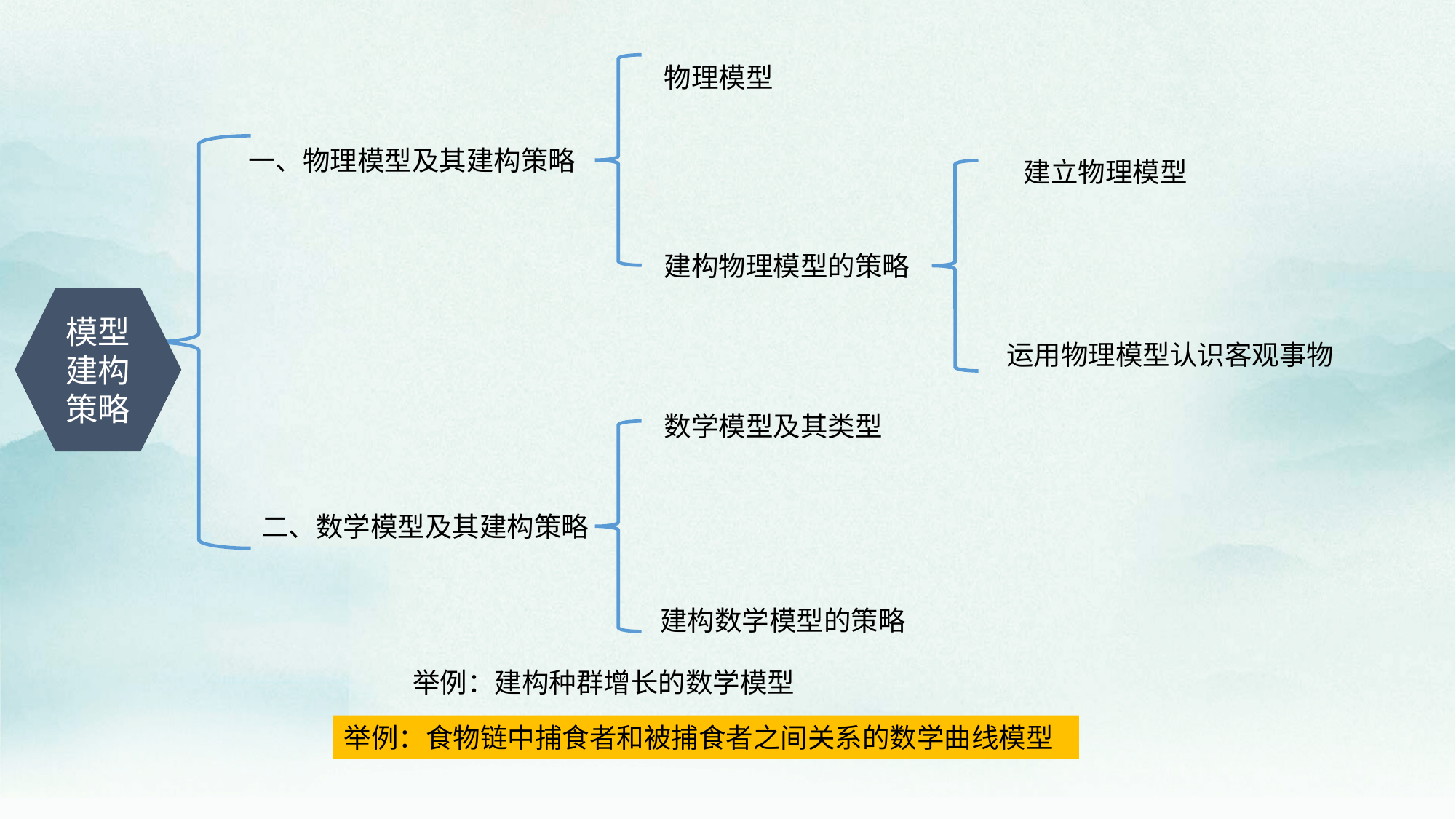

物理模型

一、物理模型及其建构策略
建立物理模型

建构物理模型的策略
模型建构策略
运用物理模型认识客观事物
数学模型及其类型

二、数学模型及其建构策略
建构数学模型的策略
举例：建构种群增长的数学模型
举例：食物链中捕食者和被捕食者之间关系的数学曲线模型